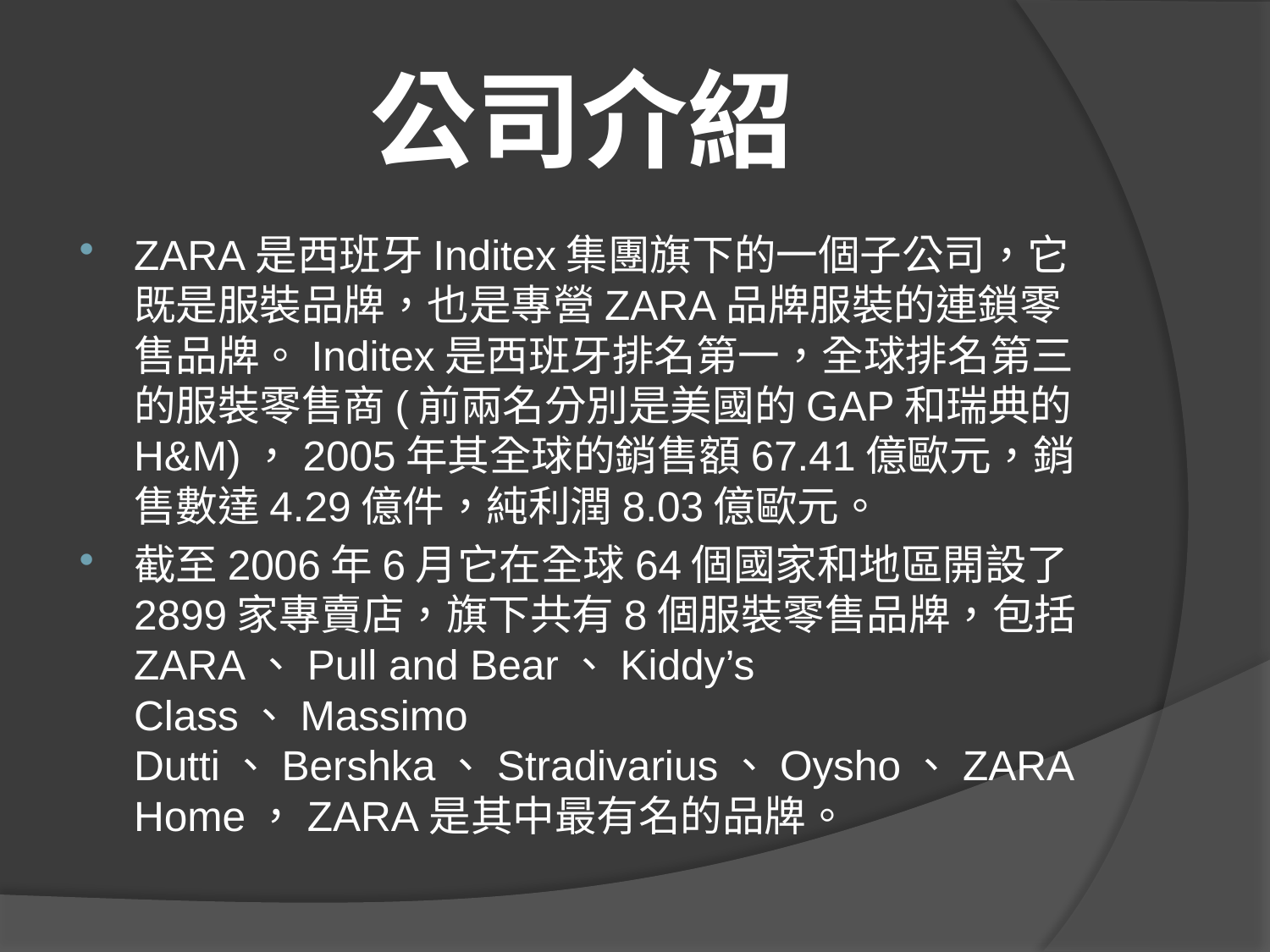

# 公司介紹
ZARA是西班牙Inditex集團旗下的一個子公司，它既是服裝品牌，也是專營ZARA品牌服裝的連鎖零售品牌。Inditex是西班牙排名第一，全球排名第三的服裝零售商(前兩名分別是美國的GAP和瑞典的H&M)，2005年其全球的銷售額67.41億歐元，銷售數達4.29億件，純利潤8.03億歐元。
截至2006年6月它在全球64個國家和地區開設了2899家專賣店，旗下共有8個服裝零售品牌，包括ZARA、Pull and Bear、Kiddy’s Class、Massimo Dutti、Bershka、Stradivarius、Oysho、ZARA Home，ZARA是其中最有名的品牌。